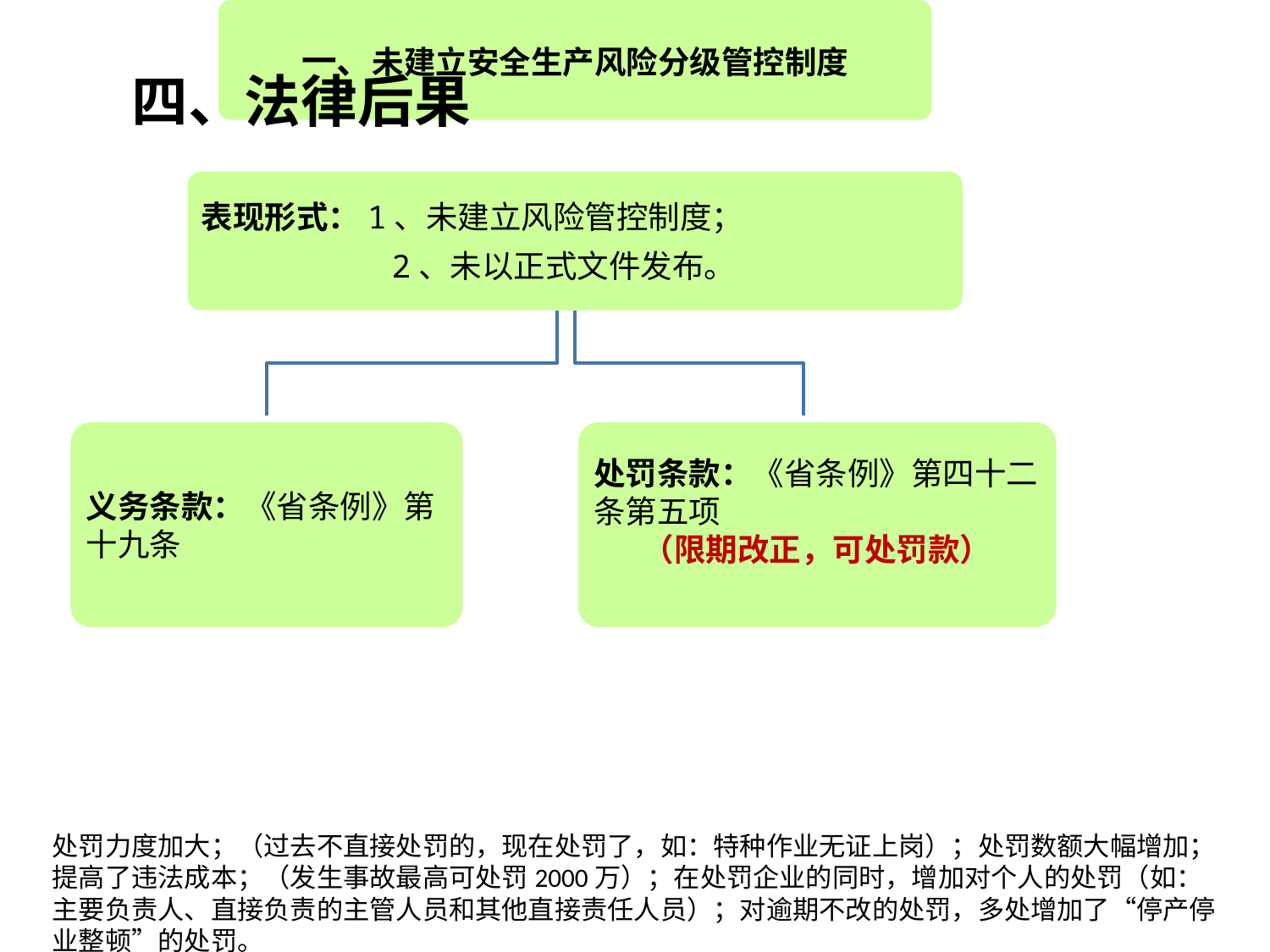

四、法律后果

一、未建立安全生产风险分级管控制度
表现形式：1、未建立风险管控制度；
          2、未以正式文件发布。
义务条款：《省条例》第十九条
处罚条款：《省条例》第四十二条第五项
（限期改正，可处罚款）

处罚力度加大；（过去不直接处罚的，现在处罚了，如：特种作业无证上岗）；处罚数额大幅增加；提高了违法成本；（发生事故最高可处罚2000万）；在处罚企业的同时，增加对个人的处罚（如：主要负责人、直接负责的主管人员和其他直接责任人员）；对逾期不改的处罚，多处增加了“停产停业整顿”的处罚。

2017年11月 莱芜